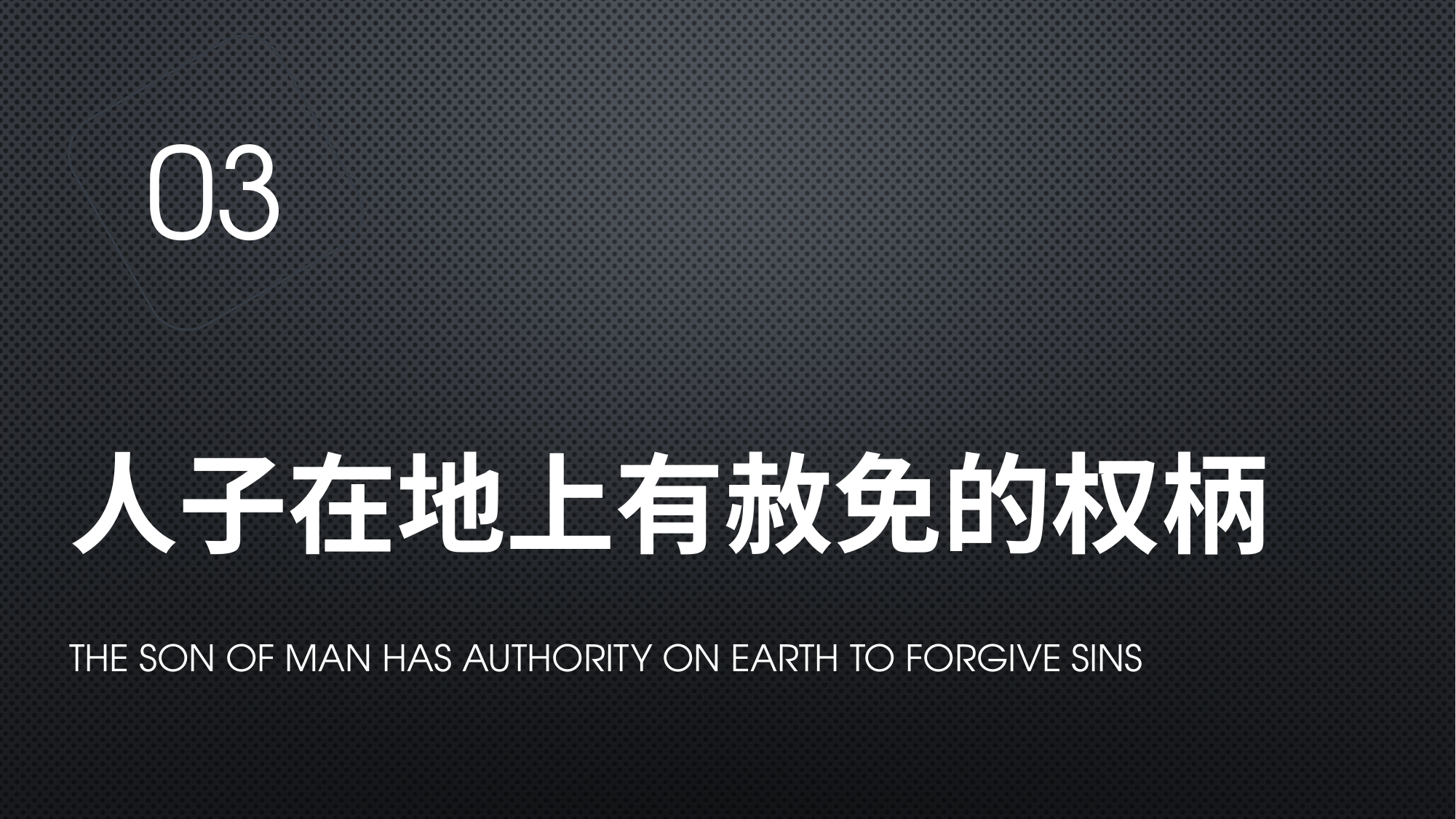

03
# 人子在地上有赦免的权柄
The Son of Man Has Authority on Earth to Forgive Sins